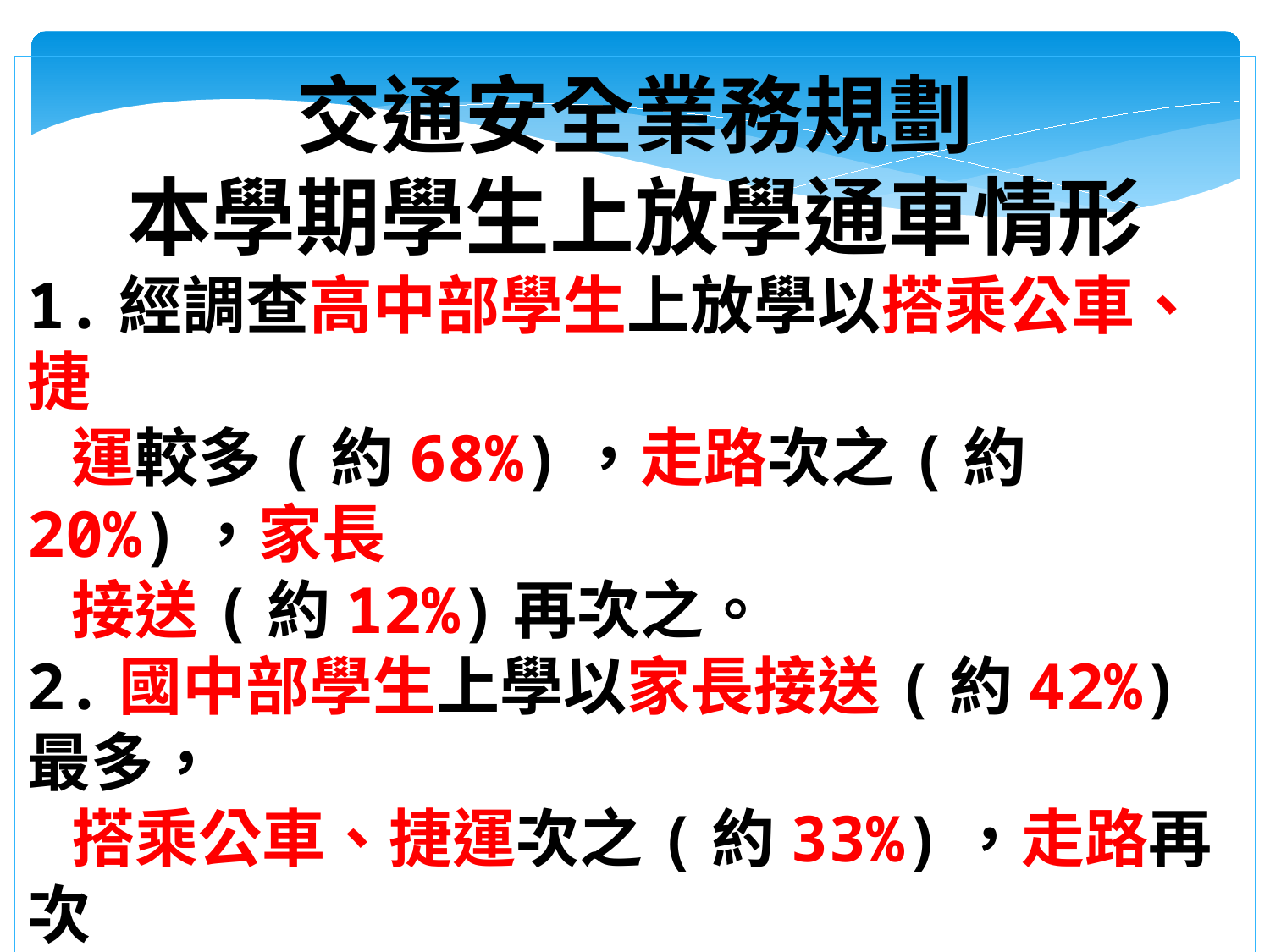

交通安全業務規劃
本學期學生上放學通車情形
1.經調查高中部學生上放學以搭乘公車、捷
  運較多(約68%)，走路次之(約20%)，家長
  接送(約12%)再次之。
2.國中部學生上學以家長接送(約42%)最多，
  搭乘公車、捷運次之(約33%)，走路再次
  之(約25%)(備註：國中生放學則為走路
  47%、公車捷運37%、家長接送16%)